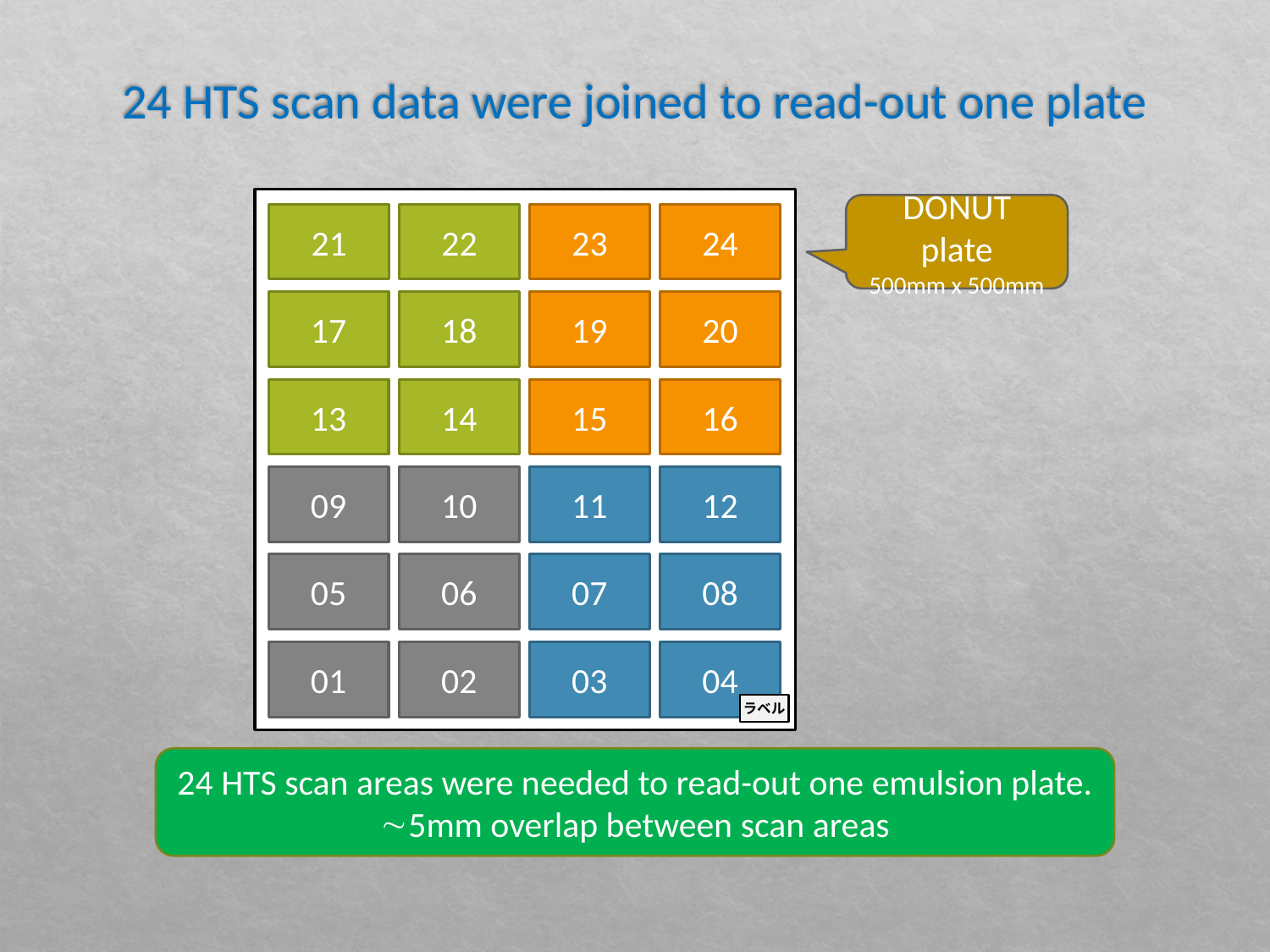

24 HTS scan data were joined to read-out one plate

21
22
23
24
17
18
19
20
13
14
15
16
09
11
12
10
05
08
06
07
01
02
03
04
ラベル
DONUT plate
500mm x 500mm
24 HTS scan areas were needed to read-out one emulsion plate.
∼5mm overlap between scan areas